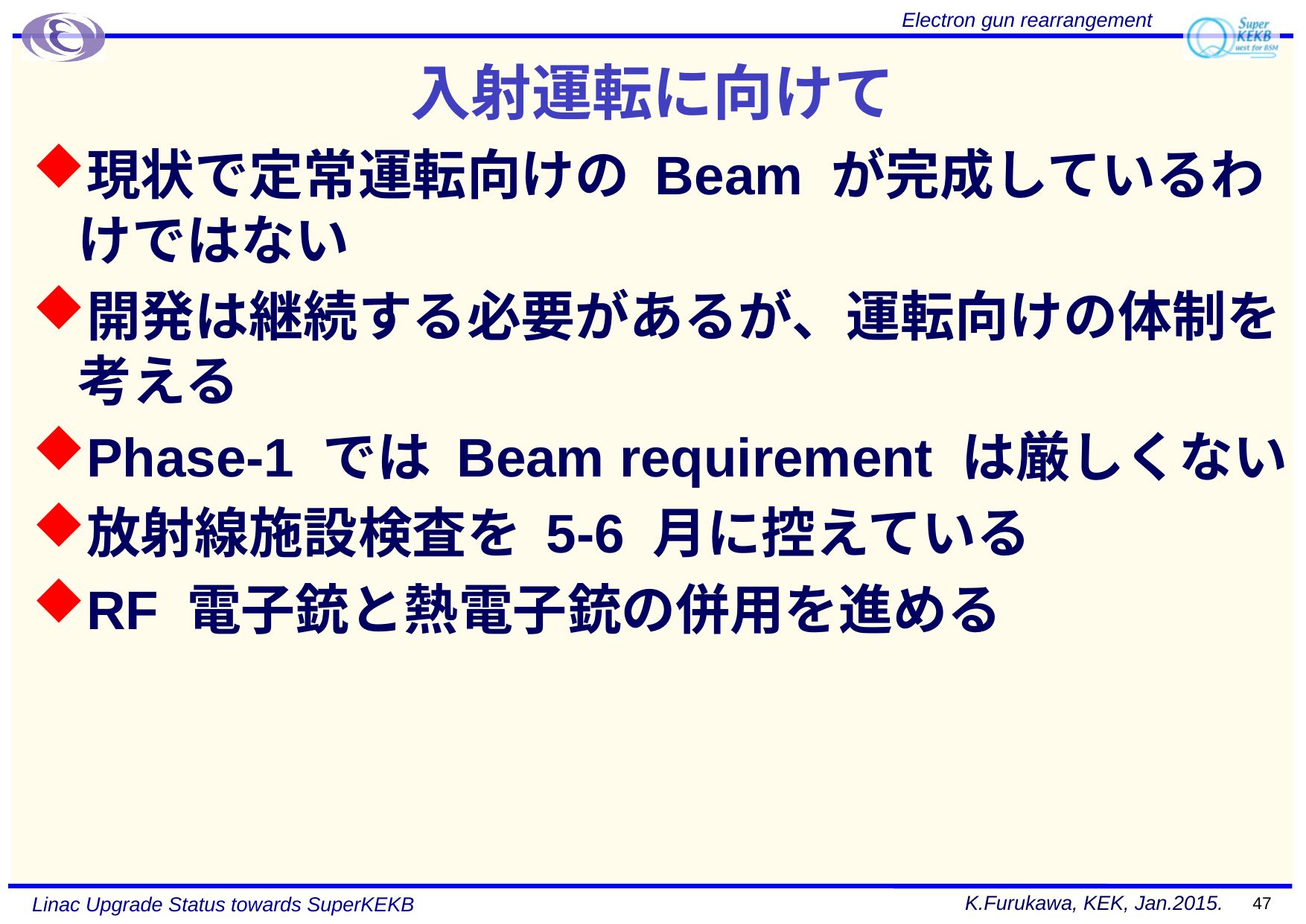

Electron gun rearrangement
# 入射運転に向けて
現状で定常運転向けの Beam が完成しているわけではない
開発は継続する必要があるが、運転向けの体制を考える
Phase-1 では Beam requirement は厳しくない
放射線施設検査を 5-6 月に控えている
RF 電子銃と熱電子銃の併用を進める

47